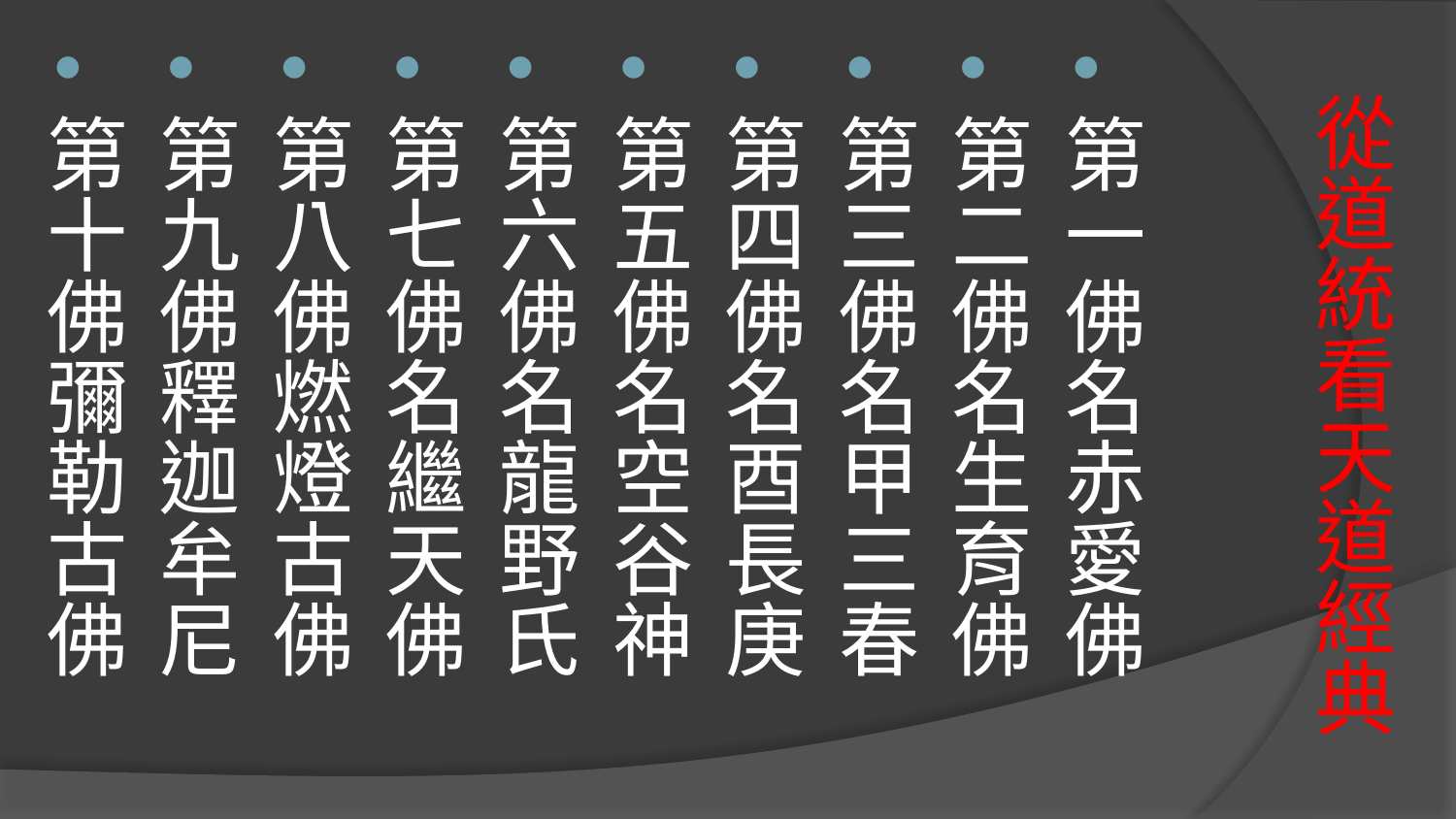

第一佛名赤愛佛
第二佛名生育佛
第三佛名甲三春
第四佛名酉長庚
第五佛名空谷神
第六佛名龍野氏
第七佛名繼天佛
第八佛燃燈古佛
第九佛釋迦牟尼
第十佛彌勒古佛
# 從道統看天道經典